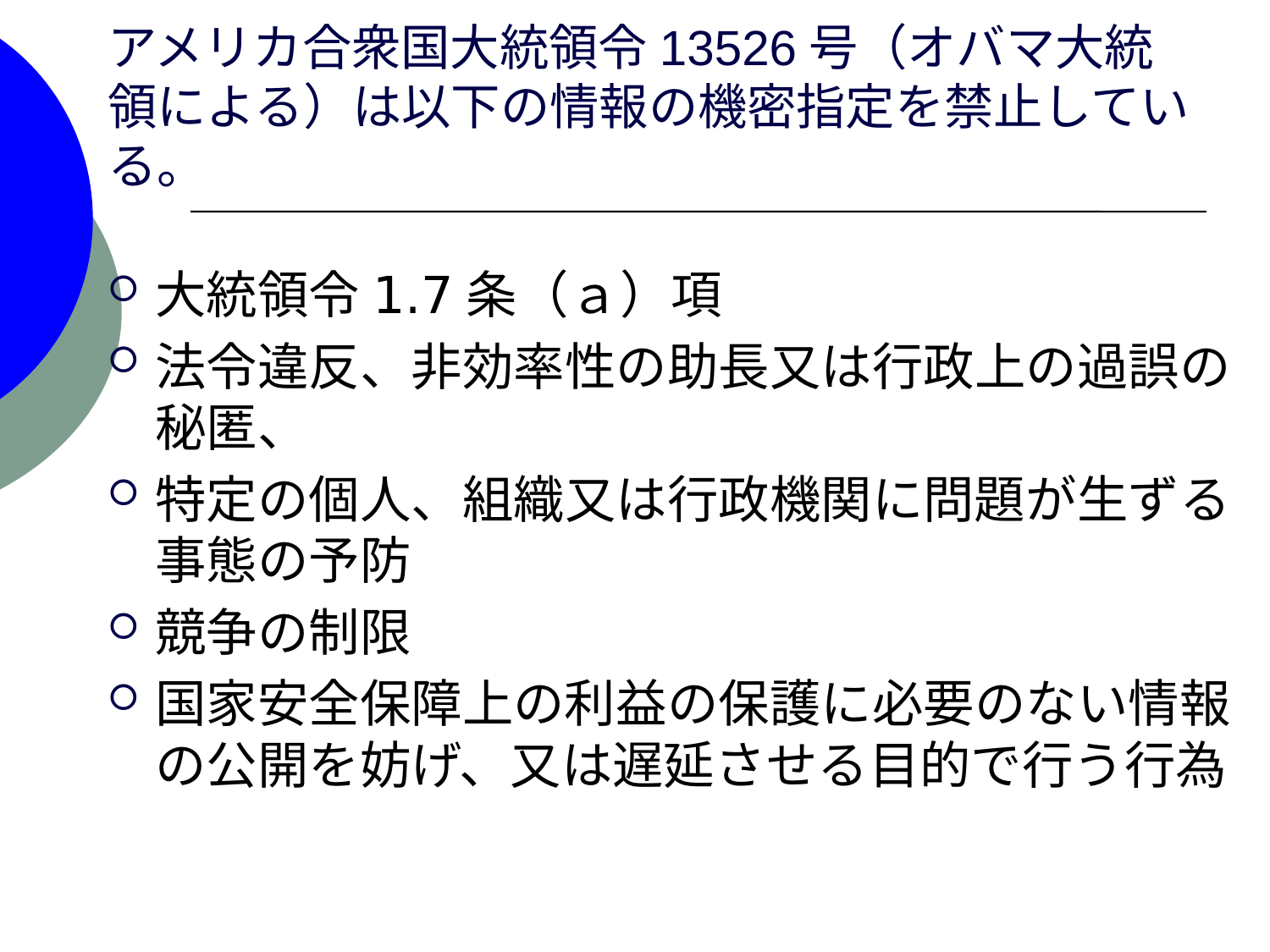

# アメリカ合衆国大統領令13526号（オバマ大統領による）は以下の情報の機密指定を禁止している。
大統領令1.7条（ａ）項
法令違反、非効率性の助長又は行政上の過誤の秘匿、
特定の個人、組織又は行政機関に問題が生ずる事態の予防
競争の制限
国家安全保障上の利益の保護に必要のない情報の公開を妨げ、又は遅延させる目的で行う行為